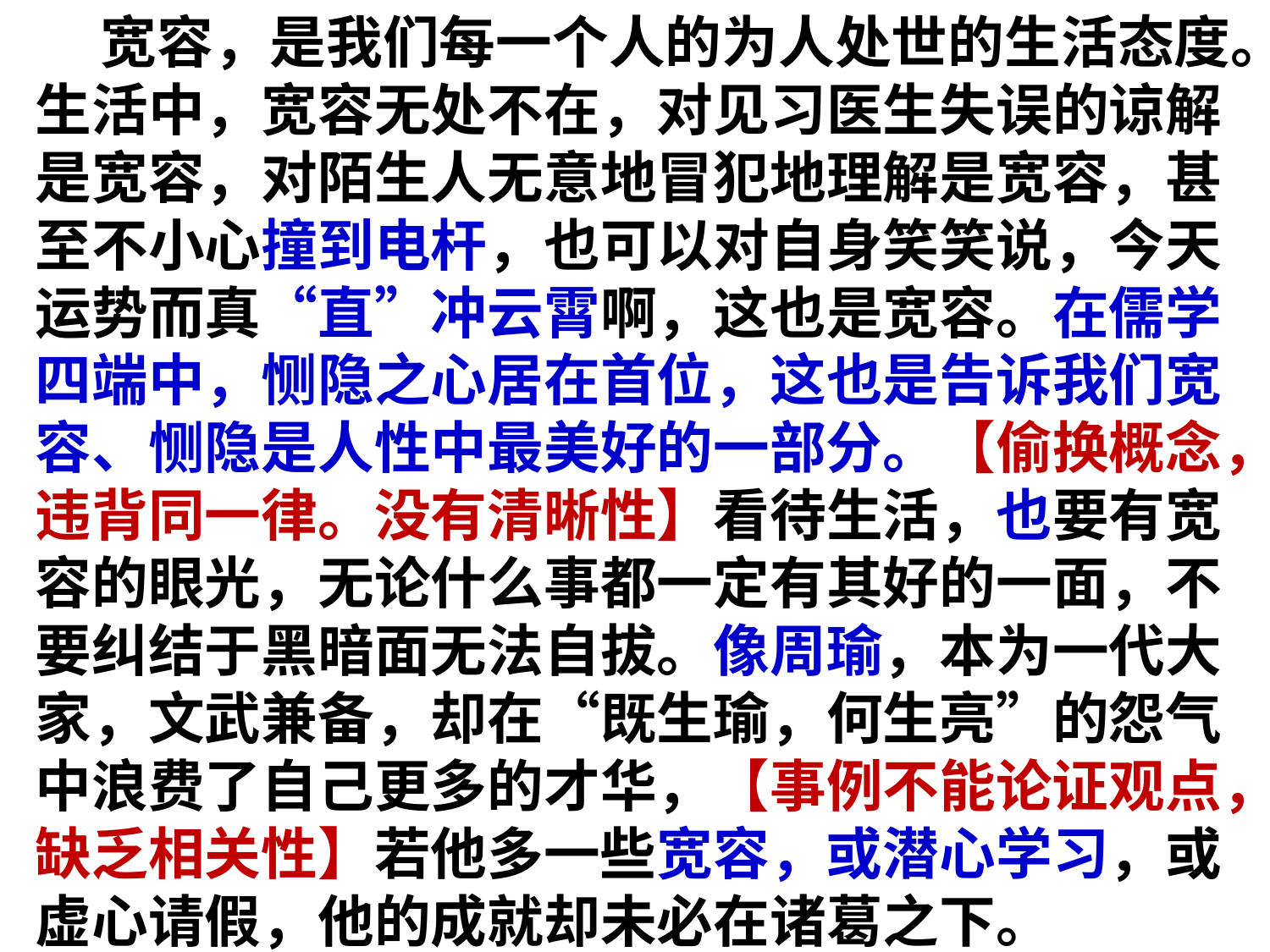

宽容，是我们每一个人的为人处世的生活态度。生活中，宽容无处不在，对见习医生失误的谅解是宽容，对陌生人无意地冒犯地理解是宽容，甚至不小心撞到电杆，也可以对自身笑笑说，今天运势而真“直”冲云霄啊，这也是宽容。在儒学四端中，恻隐之心居在首位，这也是告诉我们宽容、恻隐是人性中最美好的一部分。【偷换概念，违背同一律。没有清晰性】看待生活，也要有宽容的眼光，无论什么事都一定有其好的一面，不要纠结于黑暗面无法自拔。像周瑜，本为一代大家，文武兼备，却在“既生瑜，何生亮”的怨气中浪费了自己更多的才华，【事例不能论证观点，缺乏相关性】若他多一些宽容，或潜心学习，或虚心请假，他的成就却未必在诸葛之下。